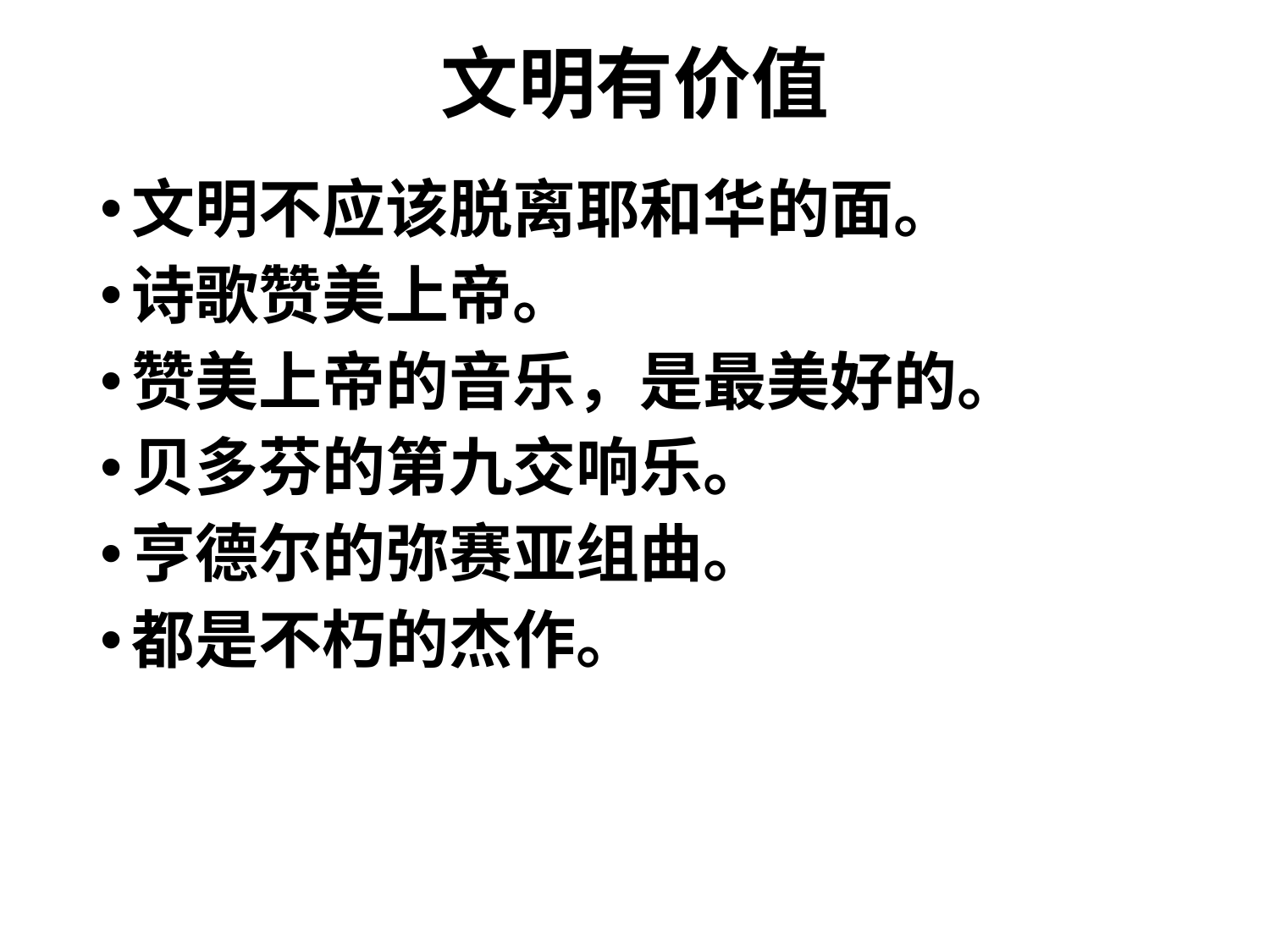

# 文明有价值
文明不应该脱离耶和华的面。
诗歌赞美上帝。
赞美上帝的音乐，是最美好的。
贝多芬的第九交响乐。
亨德尔的弥赛亚组曲。
都是不朽的杰作。